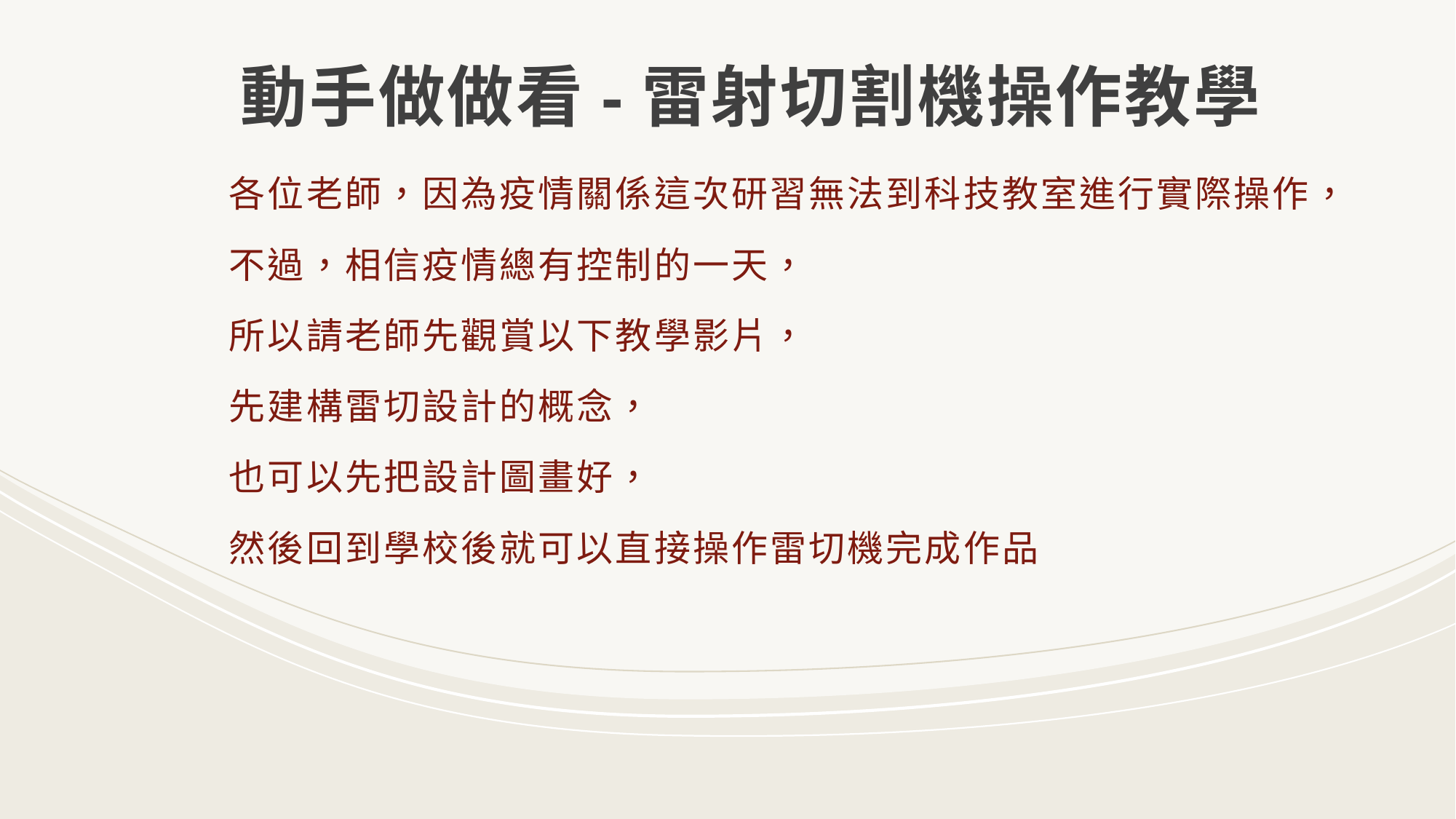

# 動手做做看-雷射切割機操作教學
各位老師，因為疫情關係這次研習無法到科技教室進行實際操作，
不過，相信疫情總有控制的一天，
所以請老師先觀賞以下教學影片，
先建構雷切設計的概念，
也可以先把設計圖畫好，
然後回到學校後就可以直接操作雷切機完成作品